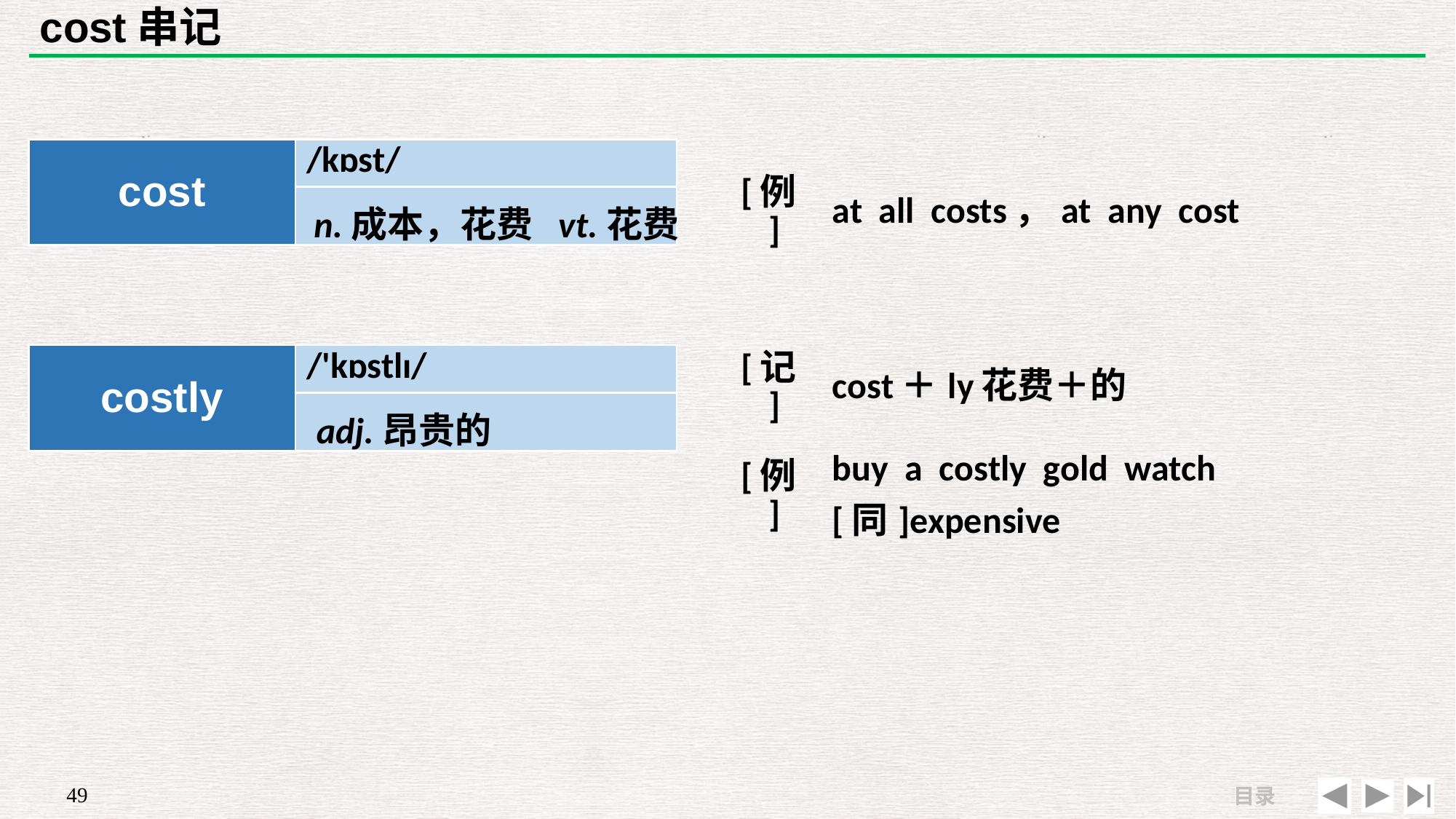

# cost串记

|  |  |
| --- | --- |
| [例] | at all costs，at any cost |
| cost | /kɒst/ |
| --- | --- |
|  |  |
n.成本，花费  vt.花费
| [记] | cost＋ly花费＋的 |
| --- | --- |
| [例] | buy a costly gold watch　[同]expensive |
| costly | /'kɒstlɪ/ |
| --- | --- |
|  |  |
adj.昂贵的